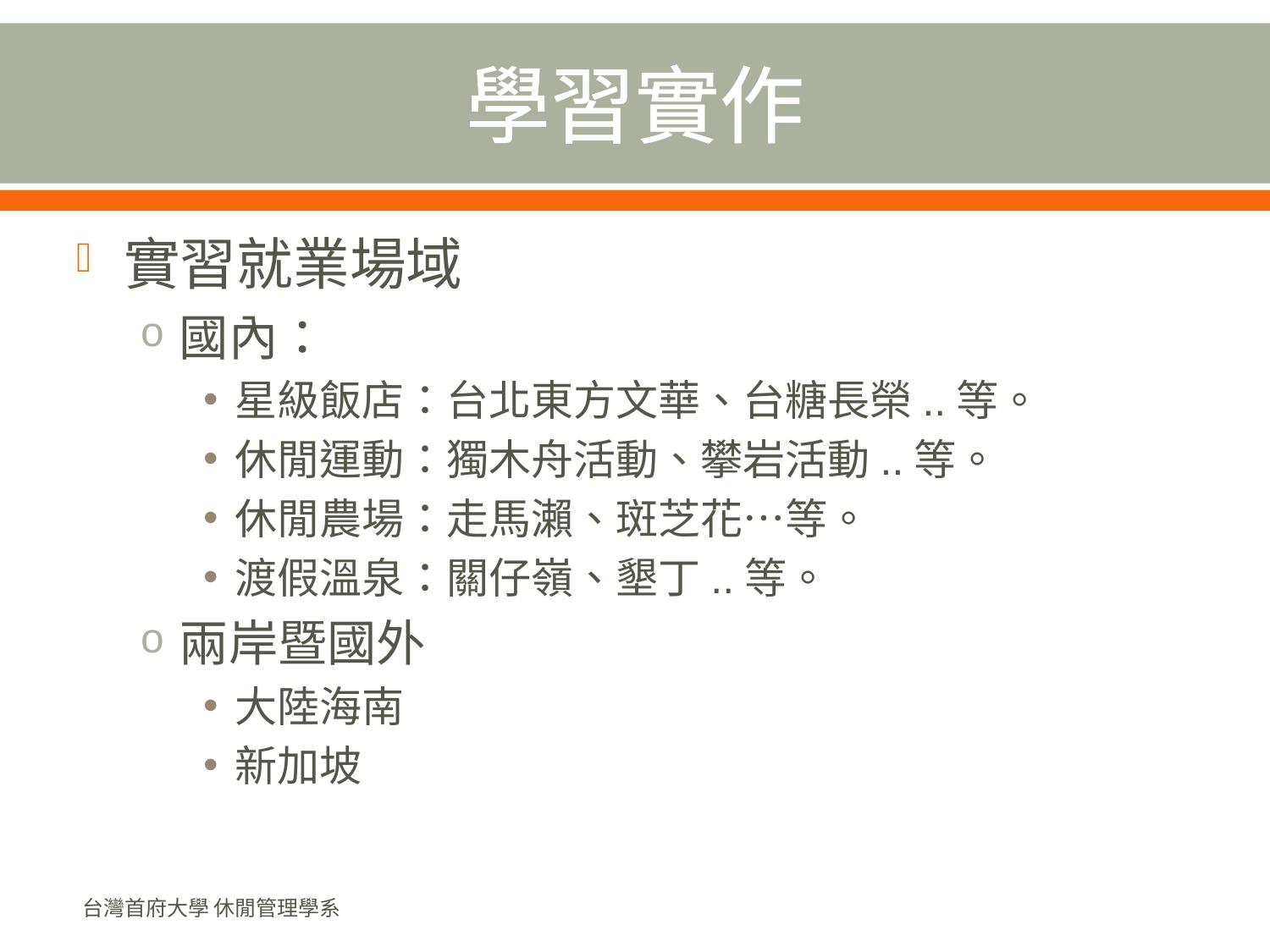

# 學習實作
實習就業場域
國內：
星級飯店：台北東方文華、台糖長榮..等。
休閒運動：獨木舟活動、攀岩活動..等。
休閒農場：走馬瀨、斑芝花…等。
渡假溫泉：關仔嶺、墾丁..等。
兩岸暨國外
大陸海南
新加坡
台灣首府大學 休閒管理學系